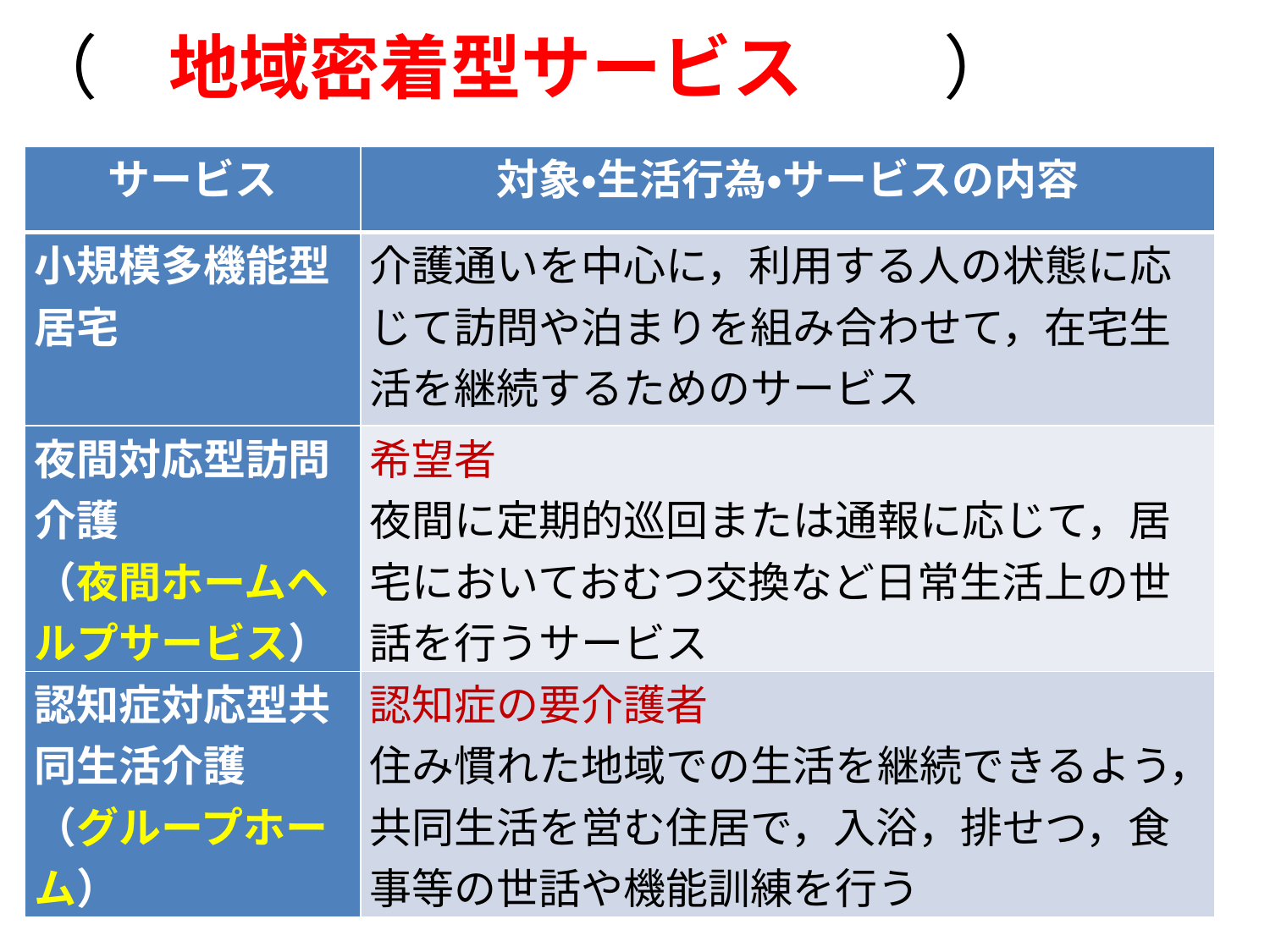

# （　地域密着型サービス　　）
| サービス | 対象・生活行為・サービスの内容 |
| --- | --- |
| 小規模多機能型居宅 | 介護通いを中心に，利用する人の状態に応じて訪問や泊まりを組み合わせて，在宅生活を継続するためのサービス |
| 夜間対応型訪問介護 （夜間ホームヘルプサービス） | 希望者 夜間に定期的巡回または通報に応じて，居宅においておむつ交換など日常生活上の世話を行うサービス |
| 認知症対応型共同生活介護 （グループホーム） | 認知症の要介護者 住み慣れた地域での生活を継続できるよう，共同生活を営む住居で，入浴，排せつ，食事等の世話や機能訓練を行う |